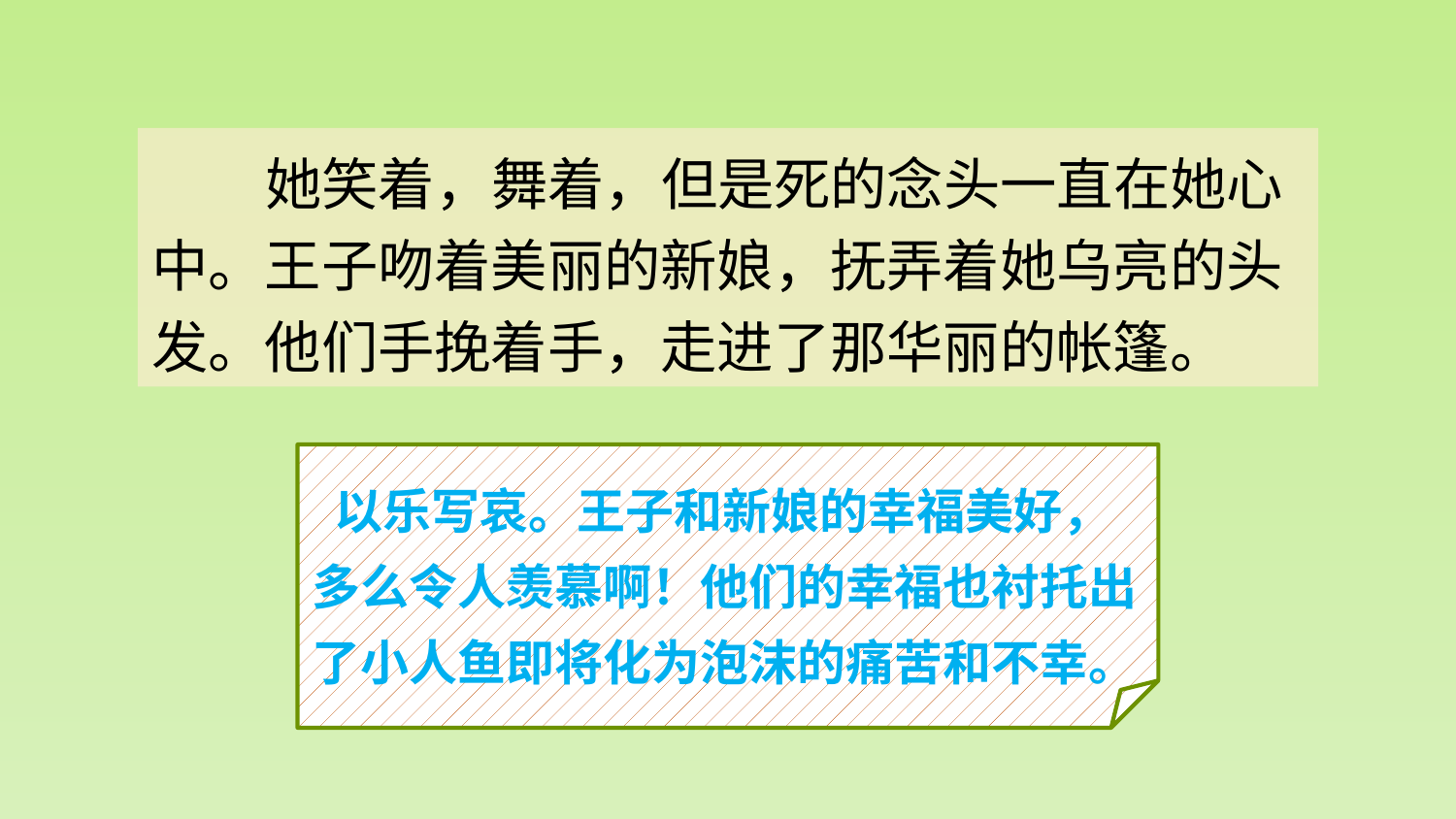

她笑着，舞着，但是死的念头一直在她心中。王子吻着美丽的新娘，抚弄着她乌亮的头发。他们手挽着手，走进了那华丽的帐篷。

 以乐写哀。王子和新娘的幸福美好，多么令人羡慕啊！他们的幸福也衬托出了小人鱼即将化为泡沫的痛苦和不幸。